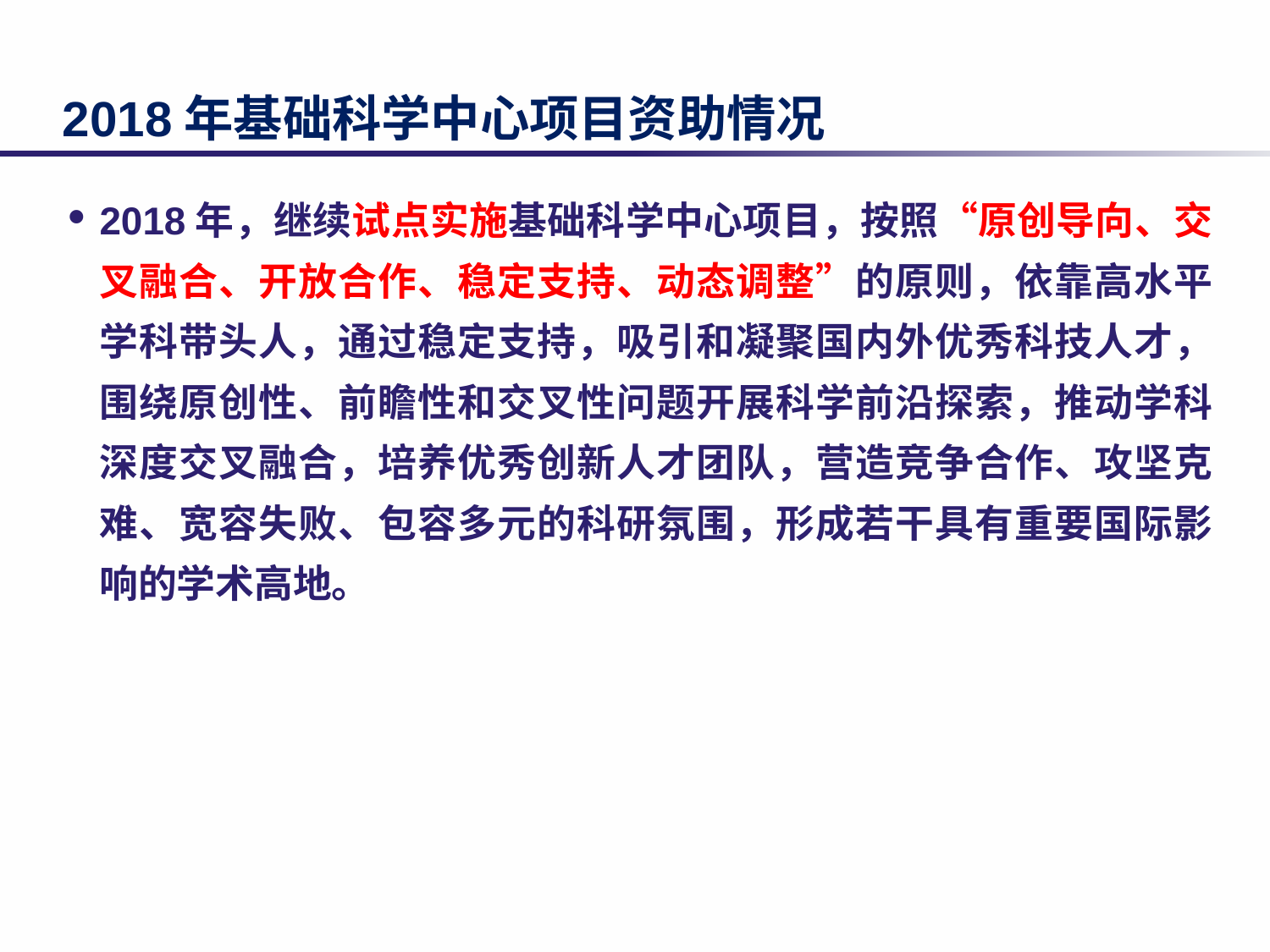

# 2018年基础科学中心项目资助情况
2018年，继续试点实施基础科学中心项目，按照“原创导向、交叉融合、开放合作、稳定支持、动态调整”的原则，依靠高水平学科带头人，通过稳定支持，吸引和凝聚国内外优秀科技人才，围绕原创性、前瞻性和交叉性问题开展科学前沿探索，推动学科深度交叉融合，培养优秀创新人才团队，营造竞争合作、攻坚克难、宽容失败、包容多元的科研氛围，形成若干具有重要国际影响的学术高地。